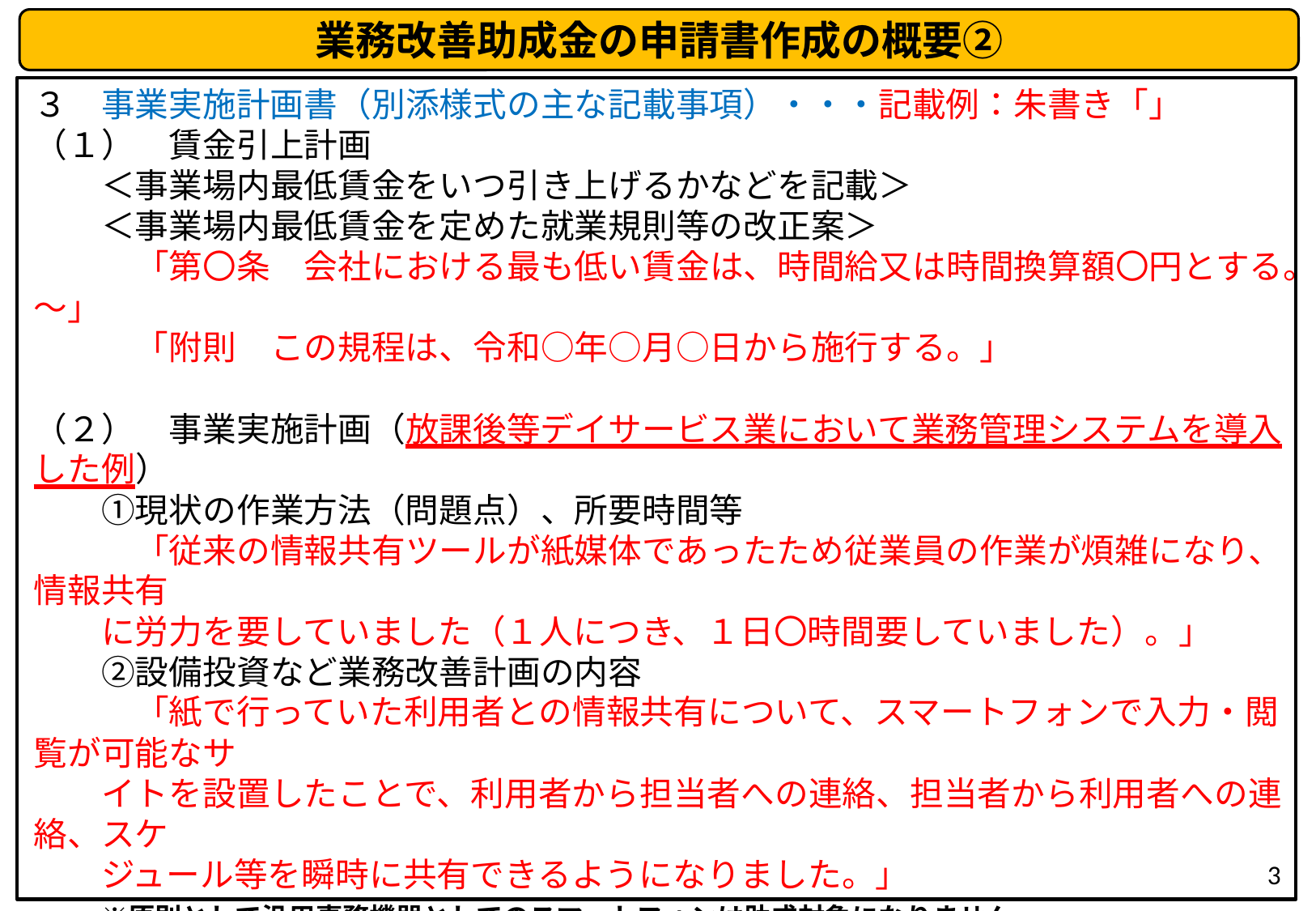

業務改善助成金の申請書作成の概要②
３　事業実施計画書（別添様式の主な記載事項）・・・記載例：朱書き「」
（１）　賃金引上計画
　　＜事業場内最低賃金をいつ引き上げるかなどを記載＞
　　＜事業場内最低賃金を定めた就業規則等の改正案＞
　　　「第〇条　会社における最も低い賃金は、時間給又は時間換算額〇円とする。～」
　　　「附則　この規程は、令和○年○月○日から施行する。」

（２）　事業実施計画（放課後等デイサービス業において業務管理システムを導入した例）
　　①現状の作業方法（問題点）、所要時間等
　　　「従来の情報共有ツールが紙媒体であったため従業員の作業が煩雑になり、情報共有
　　に労力を要していました（１人につき、１日〇時間要していました）。」
　　②設備投資など業務改善計画の内容
　　　「紙で行っていた利用者との情報共有について、スマートフォンで入力・閲覧が可能なサ
　　イトを設置したことで、利用者から担当者への連絡、担当者から利用者への連絡、スケ
　　ジュール等を瞬時に共有できるようになりました。」
　　※原則として汎用事務機器としてのスマートフォンは助成対象になりません。
　　　　また、サイトについても広告宣伝用のホームページの作成については助成対象になりません。
　　③計画の実施による生産性向上、労働者の労働能率の増進、業務改善の効果
　　　「従業員の情報共有にかかる時間が１人につき、１日１時間程度短縮及び負担が軽減
　　されたことにより生産性が向上しました。」

3